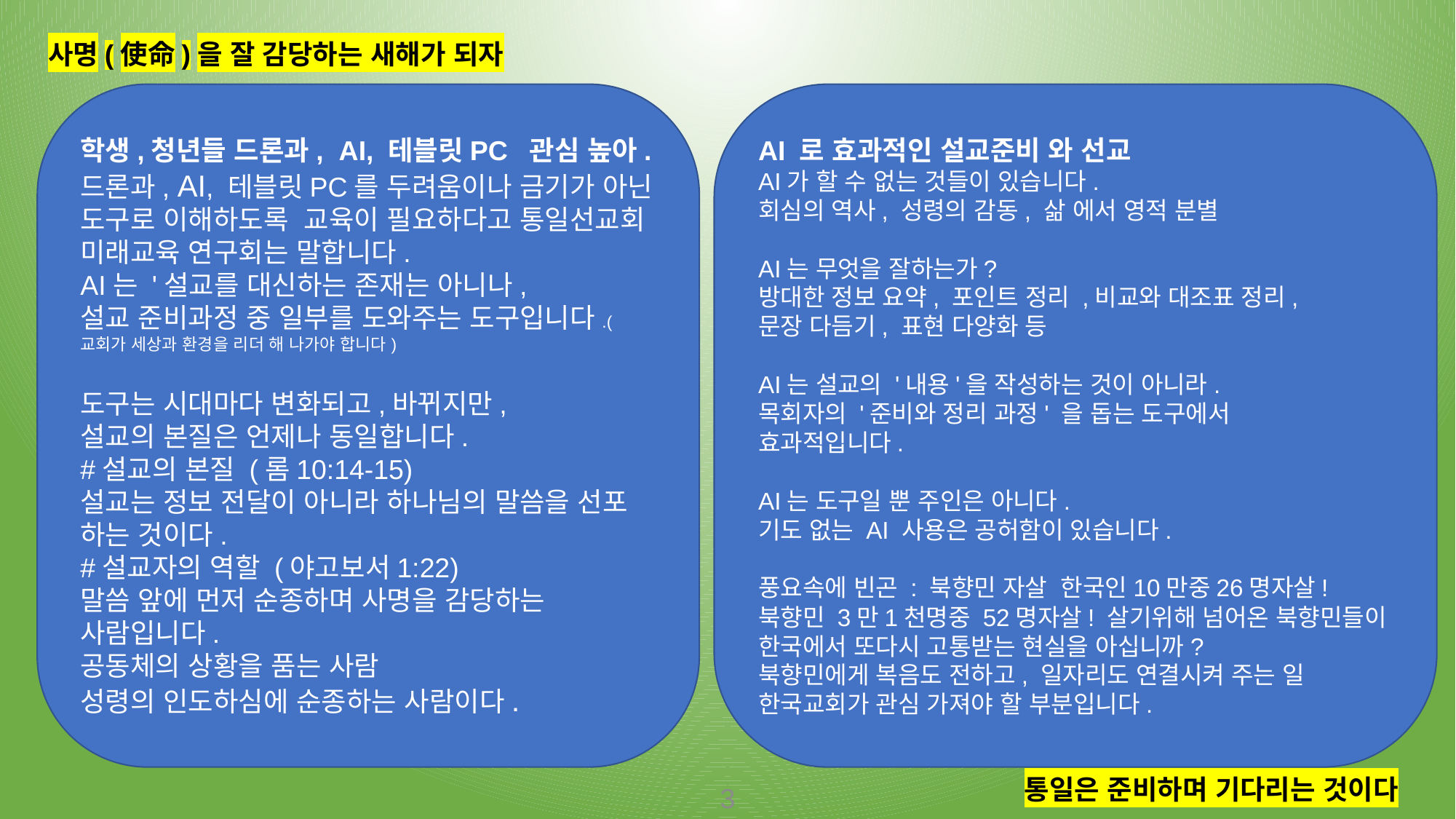

사명(使命)을 잘 감당하는 새해가 되자

학생,청년들 드론과,  AI, 테블릿PC  관심 높아.
드론과, AI, 테블릿PC를 두려움이나 금기가 아닌
도구로 이해하도록  교육이 필요하다고 통일선교회 미래교육 연구회는 말합니다.
AI는 '설교를 대신하는 존재는 아니나,
설교 준비과정 중 일부를 도와주는 도구입니다.(교회가 세상과 환경을 리더 해 나가야 합니다)
도구는 시대마다 변화되고,바뀌지만,
설교의 본질은 언제나 동일합니다.
#설교의 본질 (롬10:14-15)
설교는 정보 전달이 아니라 하나님의 말씀을 선포 하는 것이다.
#설교자의 역할 (야고보서1:22)
말씀 앞에 먼저 순종하며 사명을 감당하는 사람입니다.
공동체의 상황을 품는 사람
성령의 인도하심에 순종하는 사람이다.

AI 로 효과적인 설교준비 와 선교
AI가 할 수 없는 것들이 있습니다.
회심의 역사, 성령의 감동, 삶 에서 영적 분별
AI는 무엇을 잘하는가?
방대한 정보 요약, 포인트 정리 ,비교와 대조표 정리,
문장 다듬기, 표현 다양화 등
AI는 설교의 '내용'을 작성하는 것이 아니라.
목회자의 '준비와 정리 과정' 을 돕는 도구에서
효과적입니다.
AI는 도구일 뿐 주인은 아니다.
기도 없는 AI 사용은 공허함이 있습니다.

풍요속에 빈곤 : 북향민 자살  한국인10만중26명자살!
북향민 3만1천명중 52명자살! 살기위해 넘어온 북향민들이 한국에서 또다시 고통받는 현실을 아십니까?
북향민에게 복음도 전하고, 일자리도 연결시켜 주는 일
한국교회가 관심 가져야 할 부분입니다.
통일은 준비하며 기다리는 것이다
3